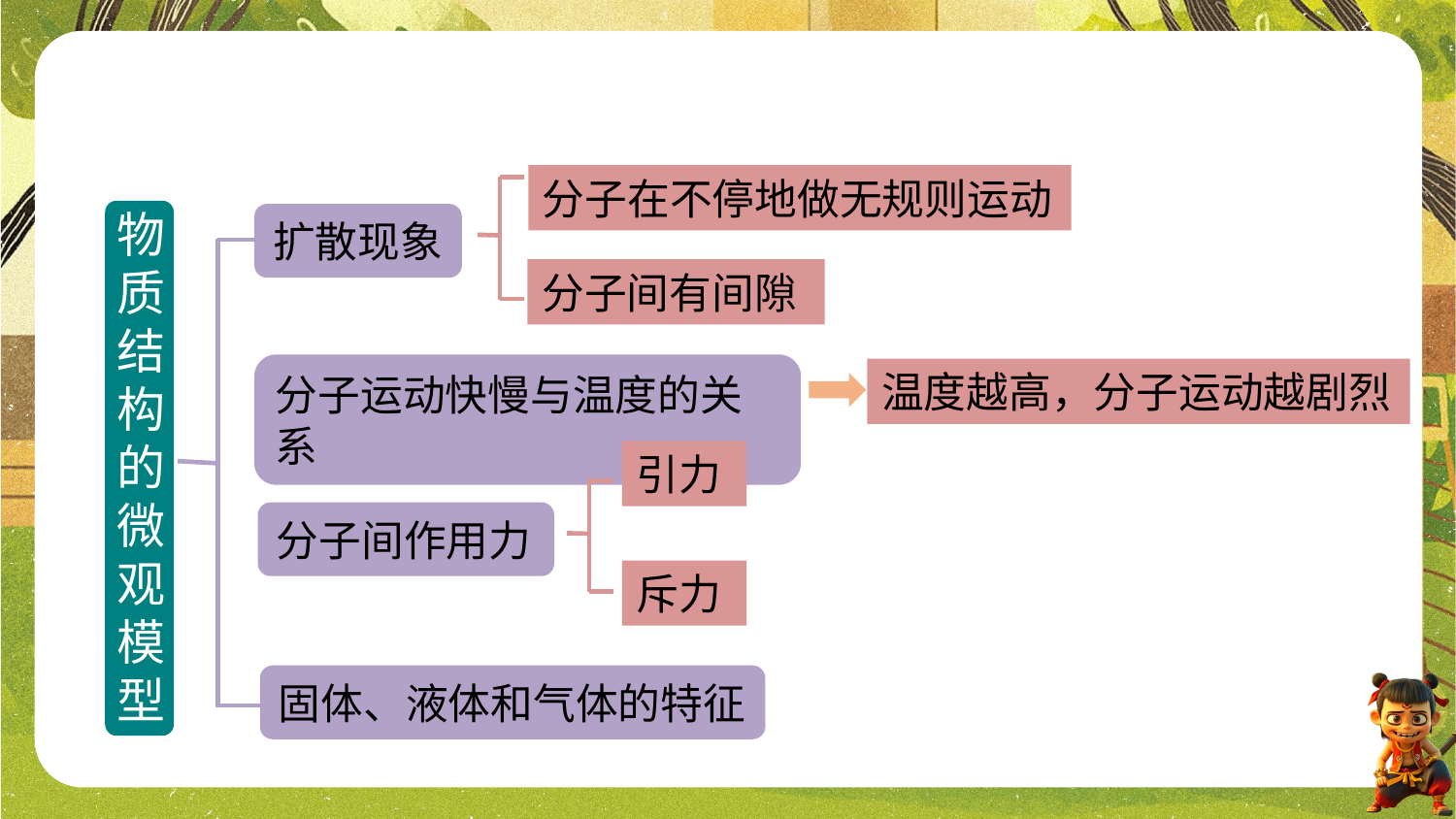

分子在不停地做无规则运动
物质结构的微观模型
扩散现象
分子间有间隙
分子运动快慢与温度的关系
温度越高，分子运动越剧烈

引力
分子间作用力
斥力
固体、液体和气体的特征